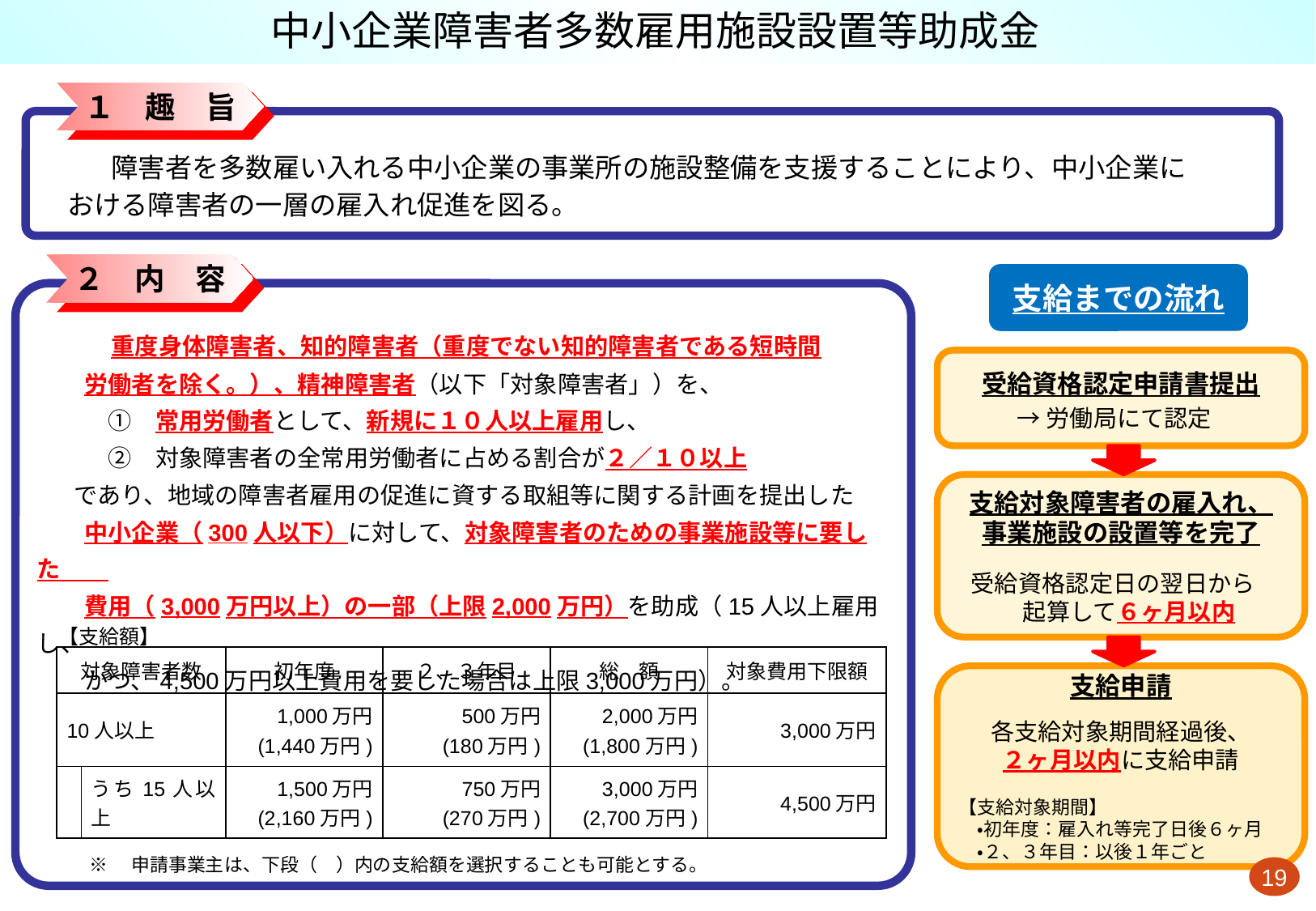

# 中小企業障害者多数雇用施設設置等助成金
１　趣　旨

　　　障害者を多数雇い入れる中小企業の事業所の施設整備を支援することにより、中小企業に
　おける障害者の一層の雇入れ促進を図る。
２　内　容

支給までの流れ

　　　重度身体障害者、知的障害者（重度でない知的障害者である短時間
　　労働者を除く。）、精神障害者（以下「対象障害者」）を、
　　　①　常用労働者として、新規に１０人以上雇用し、
　　　②　対象障害者の全常用労働者に占める割合が２／１０以上
　　であり、地域の障害者雇用の促進に資する取組等に関する計画を提出した
　　中小企業（300人以下）に対して、対象障害者のための事業施設等に要した
　　費用（3,000万円以上）の一部（上限2,000万円）を助成（15人以上雇用し、
　　かつ、4,500万円以上費用を要した場合は上限3,000万円）。

受給資格認定申請書提出
→労働局にて認定

支給対象障害者の雇入れ、
事業施設の設置等を完了

受給資格認定日の翌日から
  起算して６ヶ月以内
【支給額】

| 対象障害者数 |  | 初年度 | ２、３年目 | 総　額 | 対象費用下限額 |
| --- | --- | --- | --- | --- | --- |
| 10人以上 |  | 1,000万円 (1,440万円) | 500万円 (180万円) | 2,000万円 (1,800万円) | 3,000万円 |
|  | うち15人以上 | 1,500万円 (2,160万円) | 750万円 (270万円) | 3,000万円 (2,700万円) | 4,500万円 |
支給申請

各支給対象期間経過後、
２ヶ月以内に支給申請

【支給対象期間】
　・初年度：雇入れ等完了日後６ヶ月
　・２、３年目：以後１年ごと
※　申請事業主は、下段（　）内の支給額を選択することも可能とする。
19